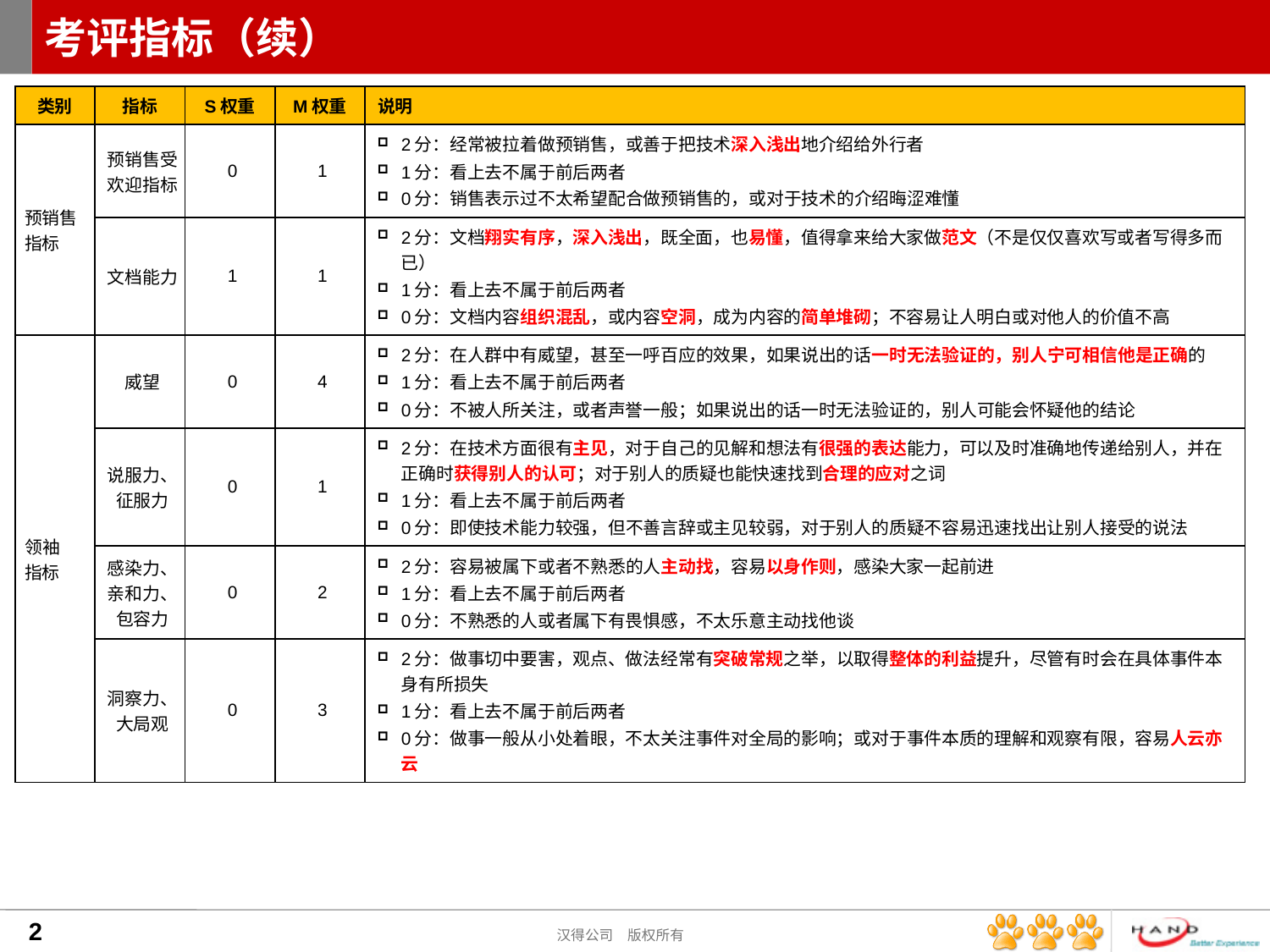

# 考评指标（续）
| 类别 | 指标 | S权重 | M权重 | 说明 |
| --- | --- | --- | --- | --- |
| 预销售指标 | 预销售受欢迎指标 | 0 | 1 | 2分：经常被拉着做预销售，或善于把技术深入浅出地介绍给外行者 1分：看上去不属于前后两者 0分：销售表示过不太希望配合做预销售的，或对于技术的介绍晦涩难懂 |
|  | 文档能力 | 1 | 1 | 2分：文档翔实有序，深入浅出，既全面，也易懂，值得拿来给大家做范文（不是仅仅喜欢写或者写得多而已） 1分：看上去不属于前后两者 0分：文档内容组织混乱，或内容空洞，成为内容的简单堆砌；不容易让人明白或对他人的价值不高 |
| 领袖 指标 | 威望 | 0 | 4 | 2分：在人群中有威望，甚至一呼百应的效果，如果说出的话一时无法验证的，别人宁可相信他是正确的 1分：看上去不属于前后两者 0分：不被人所关注，或者声誉一般；如果说出的话一时无法验证的，别人可能会怀疑他的结论 |
|  | 说服力、征服力 | 0 | 1 | 2分：在技术方面很有主见，对于自己的见解和想法有很强的表达能力，可以及时准确地传递给别人，并在正确时获得别人的认可；对于别人的质疑也能快速找到合理的应对之词 1分：看上去不属于前后两者 0分：即使技术能力较强，但不善言辞或主见较弱，对于别人的质疑不容易迅速找出让别人接受的说法 |
|  | 感染力、亲和力、包容力 | 0 | 2 | 2分：容易被属下或者不熟悉的人主动找，容易以身作则，感染大家一起前进 1分：看上去不属于前后两者 0分：不熟悉的人或者属下有畏惧感，不太乐意主动找他谈 |
|  | 洞察力、大局观 | 0 | 3 | 2分：做事切中要害，观点、做法经常有突破常规之举，以取得整体的利益提升，尽管有时会在具体事件本身有所损失 1分：看上去不属于前后两者 0分：做事一般从小处着眼，不太关注事件对全局的影响；或对于事件本质的理解和观察有限，容易人云亦云 |
2